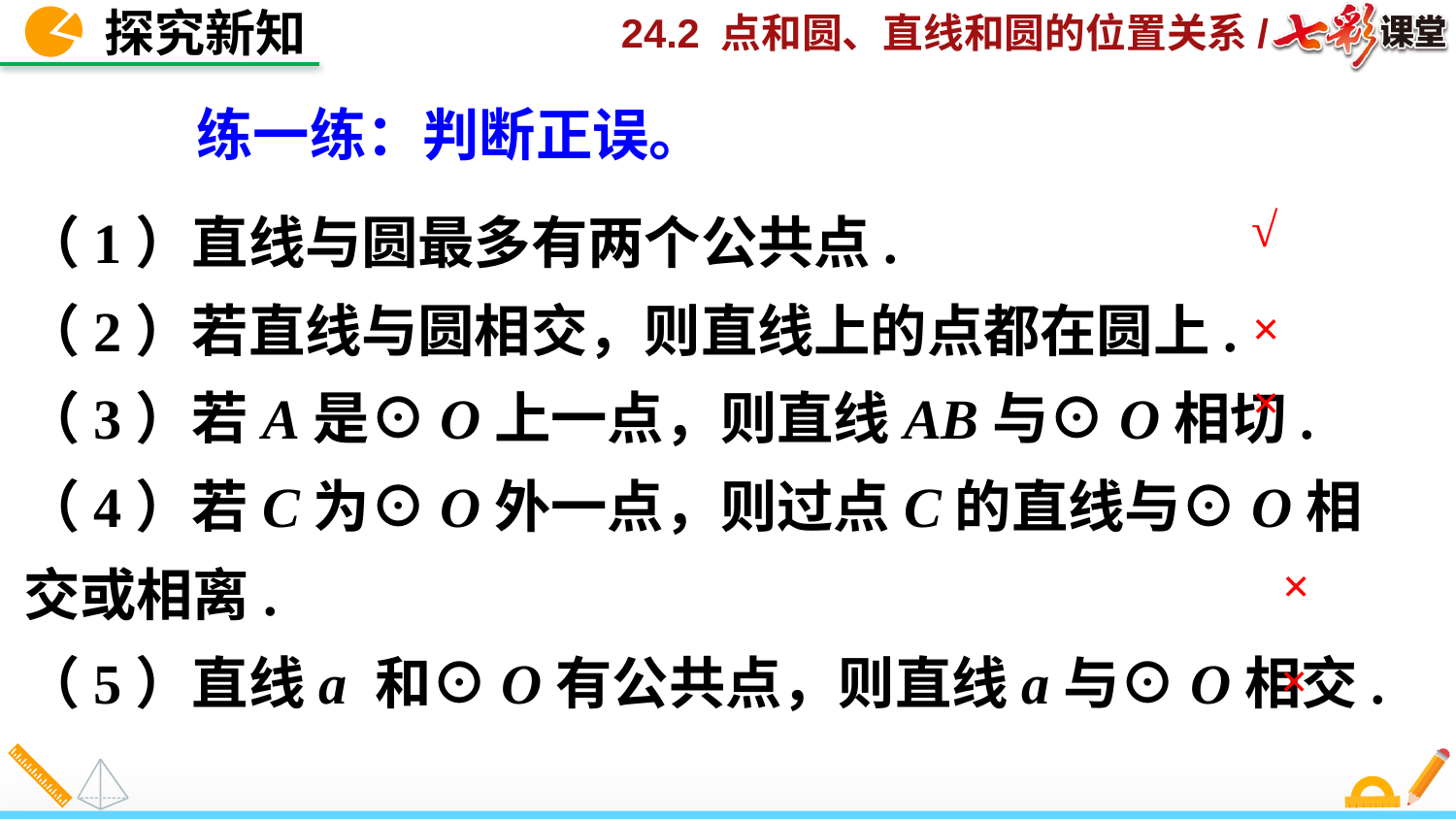

探究新知

练一练：判断正误。
（1）直线与圆最多有两个公共点.
（2）若直线与圆相交，则直线上的点都在圆上.
（3）若A是⊙O上一点，则直线AB与⊙O相切.
（4）若C为⊙O外一点，则过点C的直线与⊙O相交或相离.
（5）直线a 和⊙O有公共点，则直线a与⊙O相交.
√
×
×
×
×